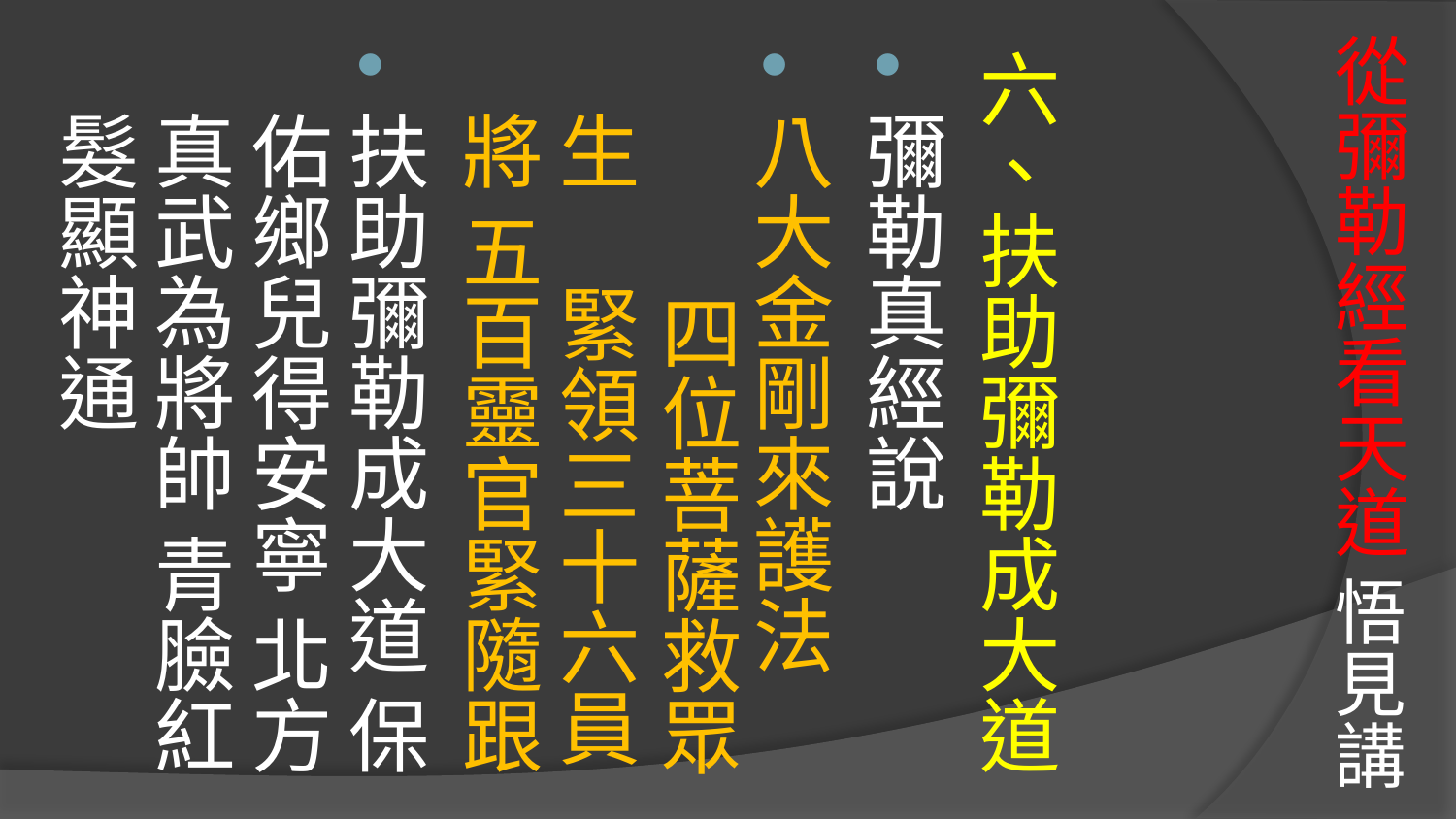

# 從彌勒經看天道 悟見講
六、扶助彌勒成大道
彌勒真經說
八大金剛來護法                四位菩薩救眾生     緊領三十六員將 五百靈官緊隨跟
扶助彌勒成大道 保佑鄉兒得安寧 北方真武為將帥 青臉紅髮顯神通